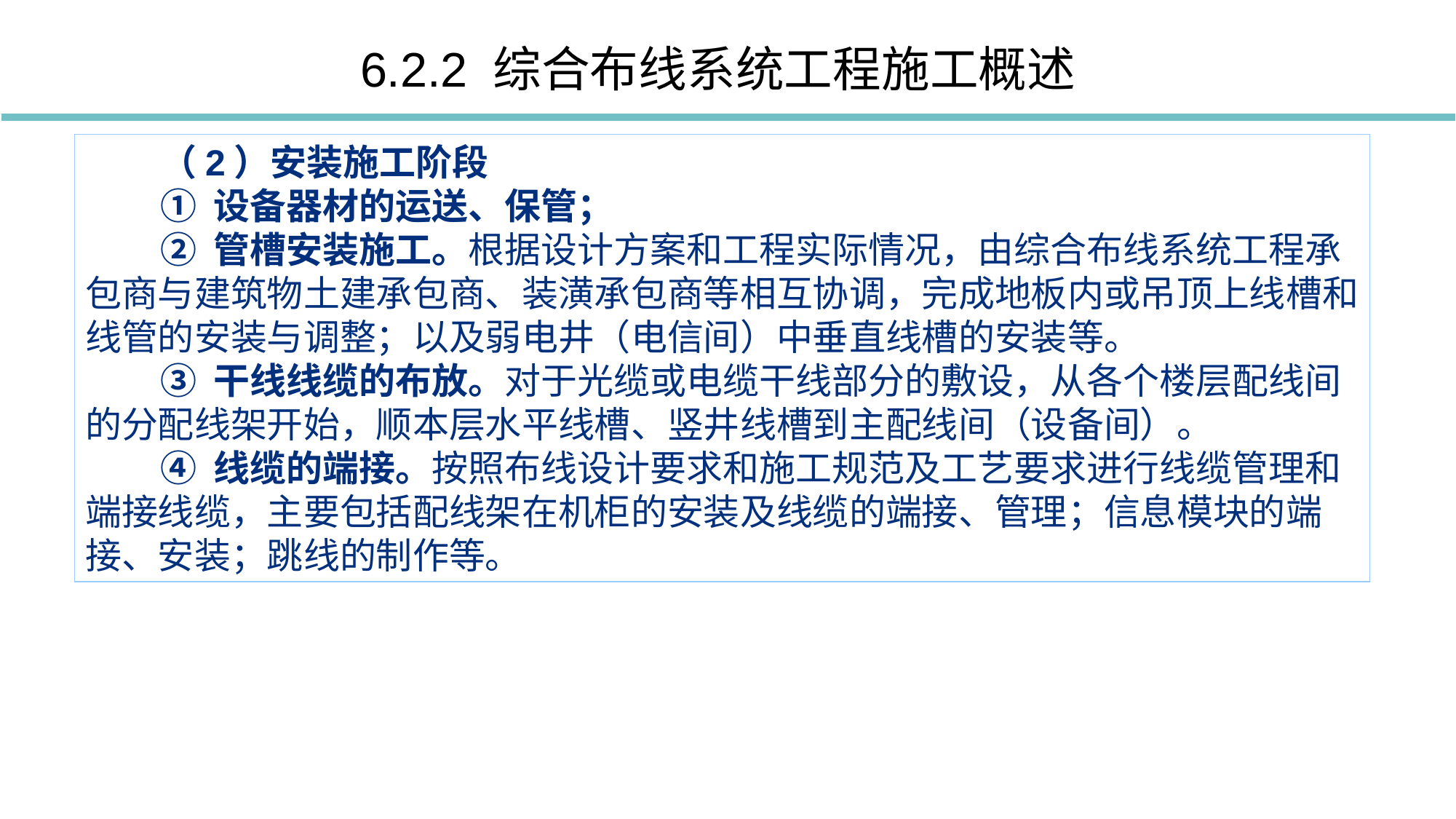

# 6.2.2 综合布线系统工程施工概述
（2）安装施工阶段
① 设备器材的运送、保管；
② 管槽安装施工。根据设计方案和工程实际情况，由综合布线系统工程承包商与建筑物土建承包商、装潢承包商等相互协调，完成地板内或吊顶上线槽和线管的安装与调整；以及弱电井（电信间）中垂直线槽的安装等。
③ 干线线缆的布放。对于光缆或电缆干线部分的敷设，从各个楼层配线间的分配线架开始，顺本层水平线槽、竖井线槽到主配线间（设备间）。
④ 线缆的端接。按照布线设计要求和施工规范及工艺要求进行线缆管理和端接线缆，主要包括配线架在机柜的安装及线缆的端接、管理；信息模块的端接、安装；跳线的制作等。